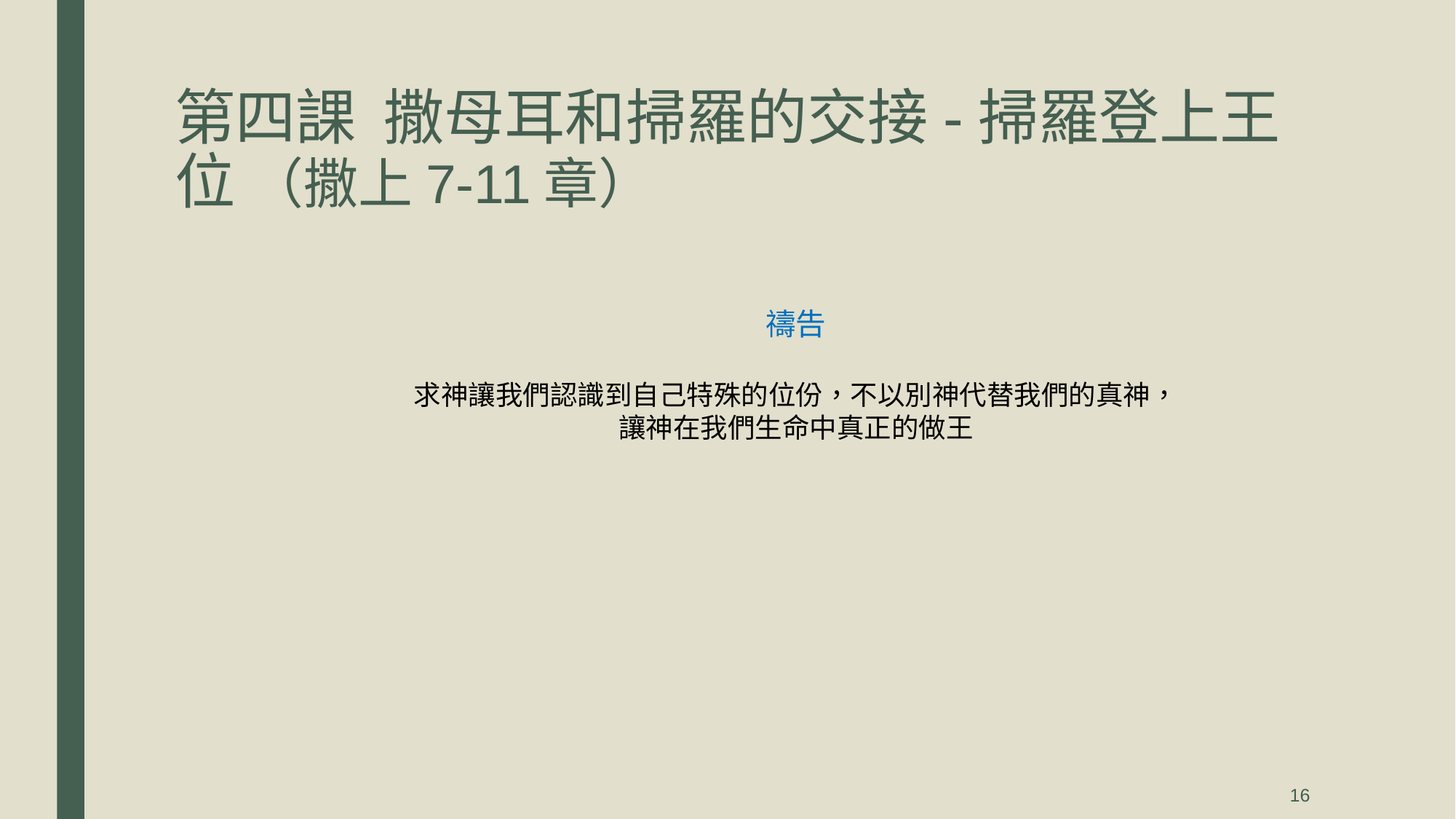

# 第四課  撒母耳和掃羅的交接-掃羅登上王位 （撒上7-11章）
禱告

求神讓我們認識到自己特殊的位份，不以別神代替我們的真神，
讓神在我們生命中真正的做王
16